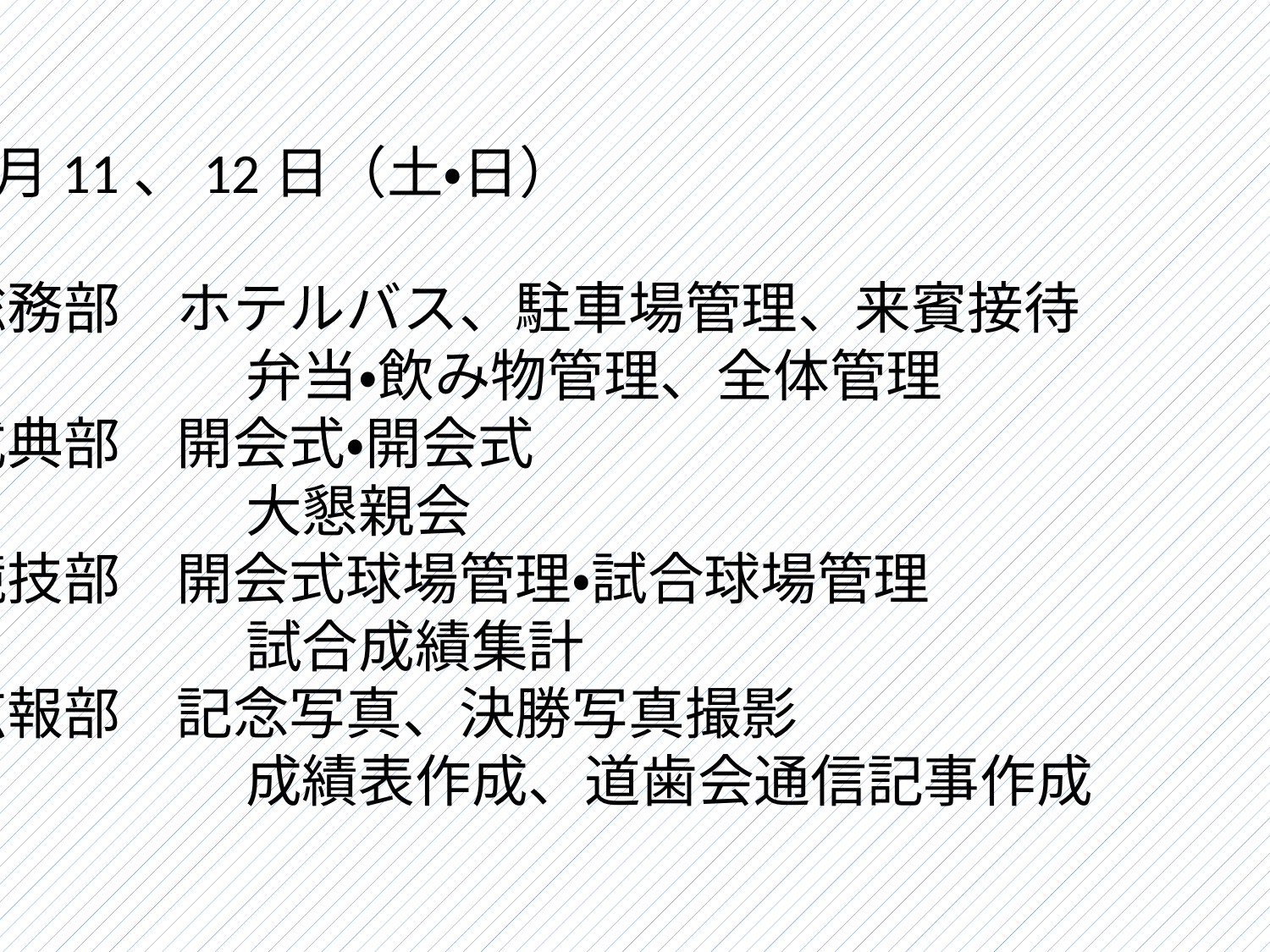

6月11、12日（土・日）

総務部　ホテルバス、駐車場管理、来賓接待
　　　　　 弁当・飲み物管理、全体管理
式典部　開会式・開会式
　　　　　 大懇親会
競技部　開会式球場管理・試合球場管理
　　　　　 試合成績集計
広報部　記念写真、決勝写真撮影
　　　　　 成績表作成、道歯会通信記事作成